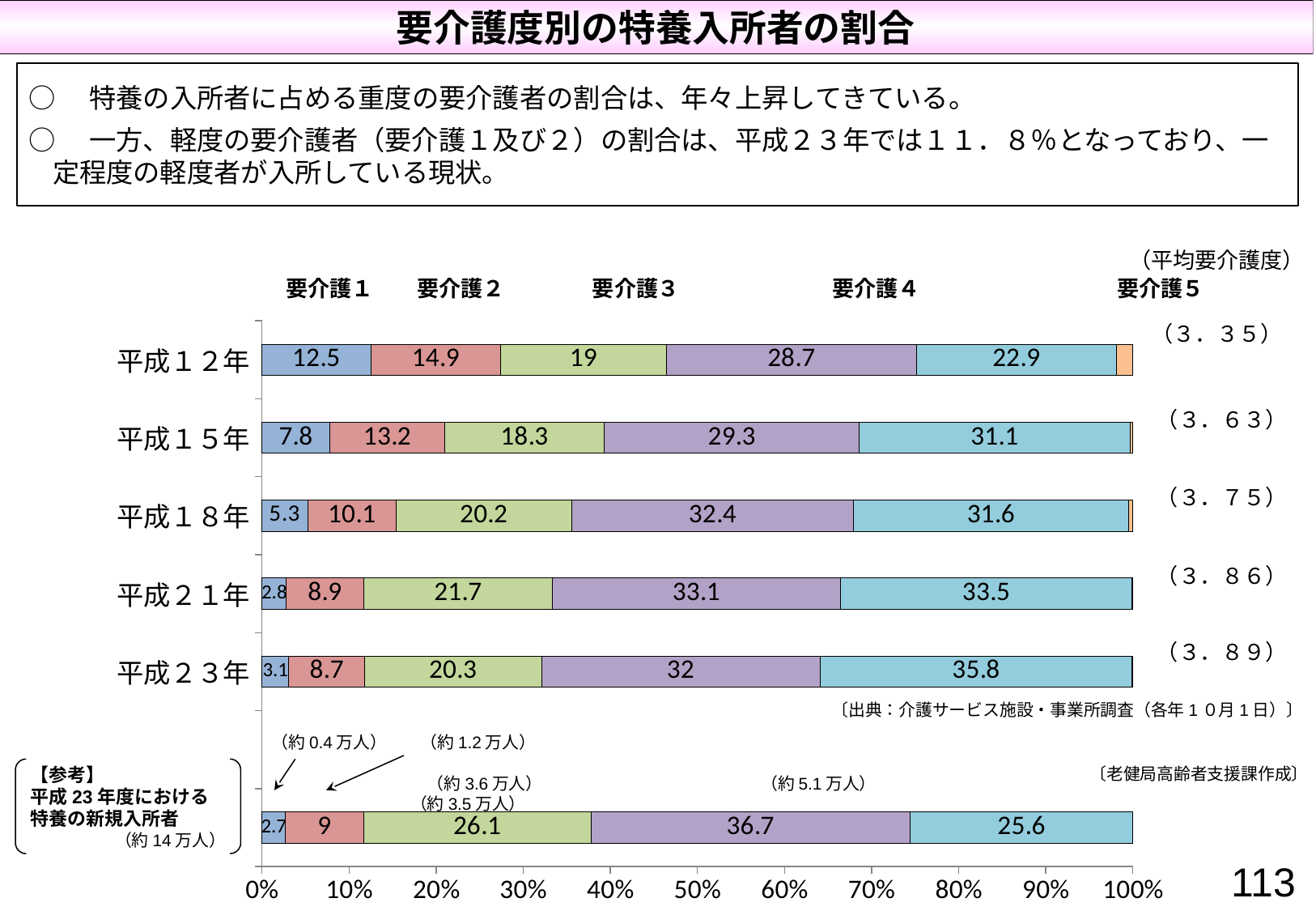

要介護度別の特養入所者の割合
○　特養の入所者に占める重度の要介護者の割合は、年々上昇してきている。
○　一方、軽度の要介護者（要介護１及び２）の割合は、平成２３年では１１．８％となっており、一定程度の軽度者が入所している現状。
（平均要介護度）
要介護１　　要介護２　　　　要介護３　　　　　　　要介護４　　　　　　　　　要介護５

### Chart

| Category | 要介護１ | 要介護２ | 要介護３ | 要介護４ | 要介護５ | その他 |
|---|---|---|---|---|---|---|
|  | 2.7 | 9.0 | 26.1 | 36.7 | 25.6 | None |
|  | None | None | None | None | None | None |
| 平成２３年 | 3.1 | 8.7 | 20.3 | 32.0 | 35.8 | 0.1 |
| 平成２１年 | 2.8 | 8.9 | 21.7 | 33.1 | 33.5 | 0.1 |
| 平成１８年 | 5.3 | 10.1 | 20.2 | 32.4 | 31.6 | 0.5 |
| 平成１５年 | 7.8 | 13.2 | 18.3 | 29.3 | 31.1 | 0.3 |
| 平成１２年 | 12.5 | 14.9 | 19.0 | 28.7 | 22.9 | 1.9 |
（３．３５）
（３．６３）
（３．７５）
（３．８６）
（３．８９）
〔出典：介護サービス施設・事業所調査（各年1０月1日）〕
（約0.4万人）　　（約1.2万人）
〔老健局高齢者支援課作成〕
【参考】
平成23年度における特養の新規入所者
（約14万人）
　（約3.6万人）　　　　　　　　　　　　　（約5.1万人）　　　　　　　　　　　　　　　　（約3.5万人）
113